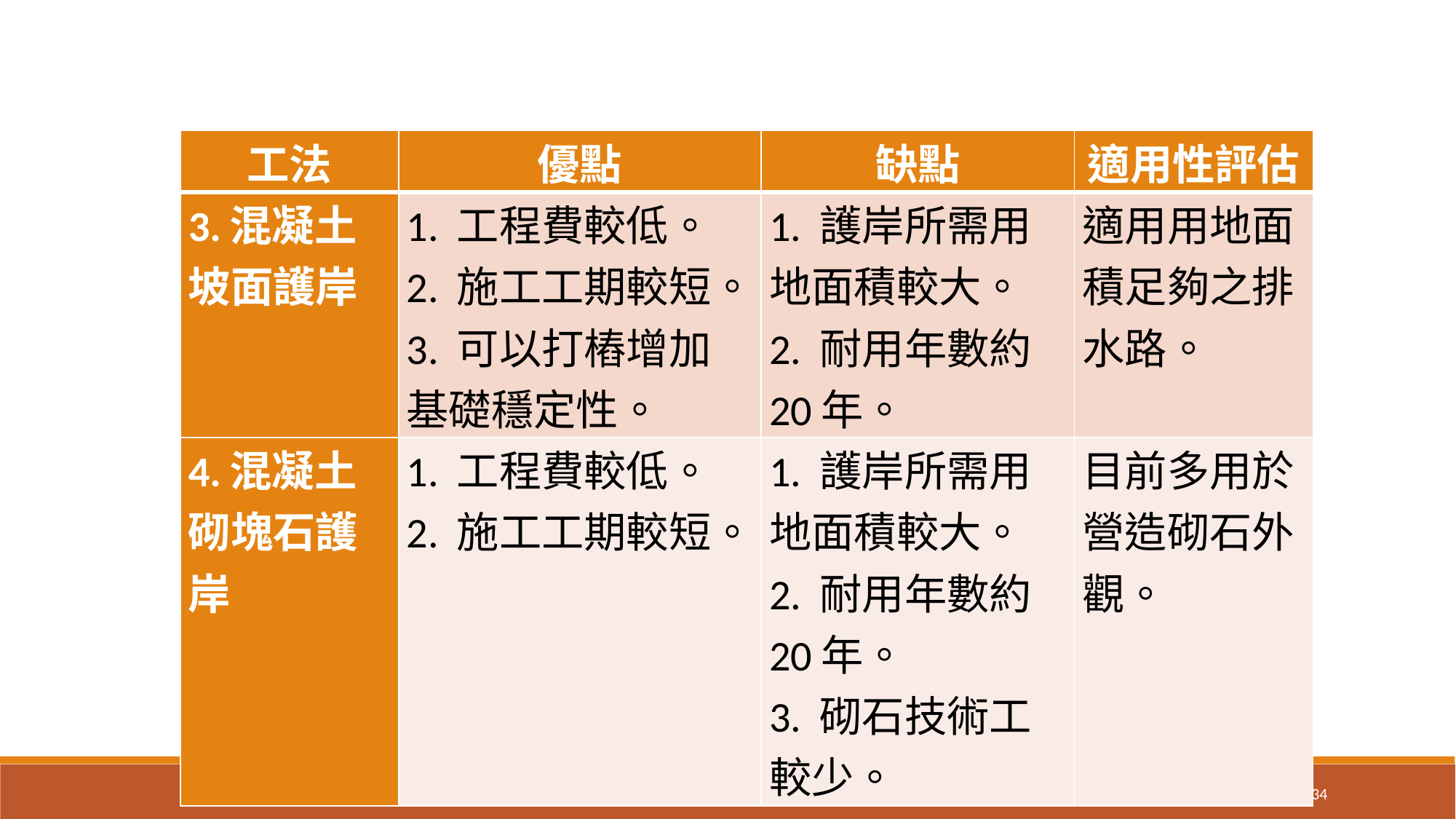

| 工法 | 優點 | 缺點 | 適用性評估 |
| --- | --- | --- | --- |
| 3.混凝土坡面護岸 | 1. 工程費較低。 2. 施工工期較短。 3. 可以打樁增加基礎穩定性。 | 1. 護岸所需用地面積較大。 2. 耐用年數約20年。 | 適用用地面積足夠之排水路。 |
| 4.混凝土砌塊石護岸 | 1. 工程費較低。 2. 施工工期較短。 | 1. 護岸所需用地面積較大。 2. 耐用年數約20年。 3. 砌石技術工較少。 | 目前多用於營造砌石外觀。 |
34